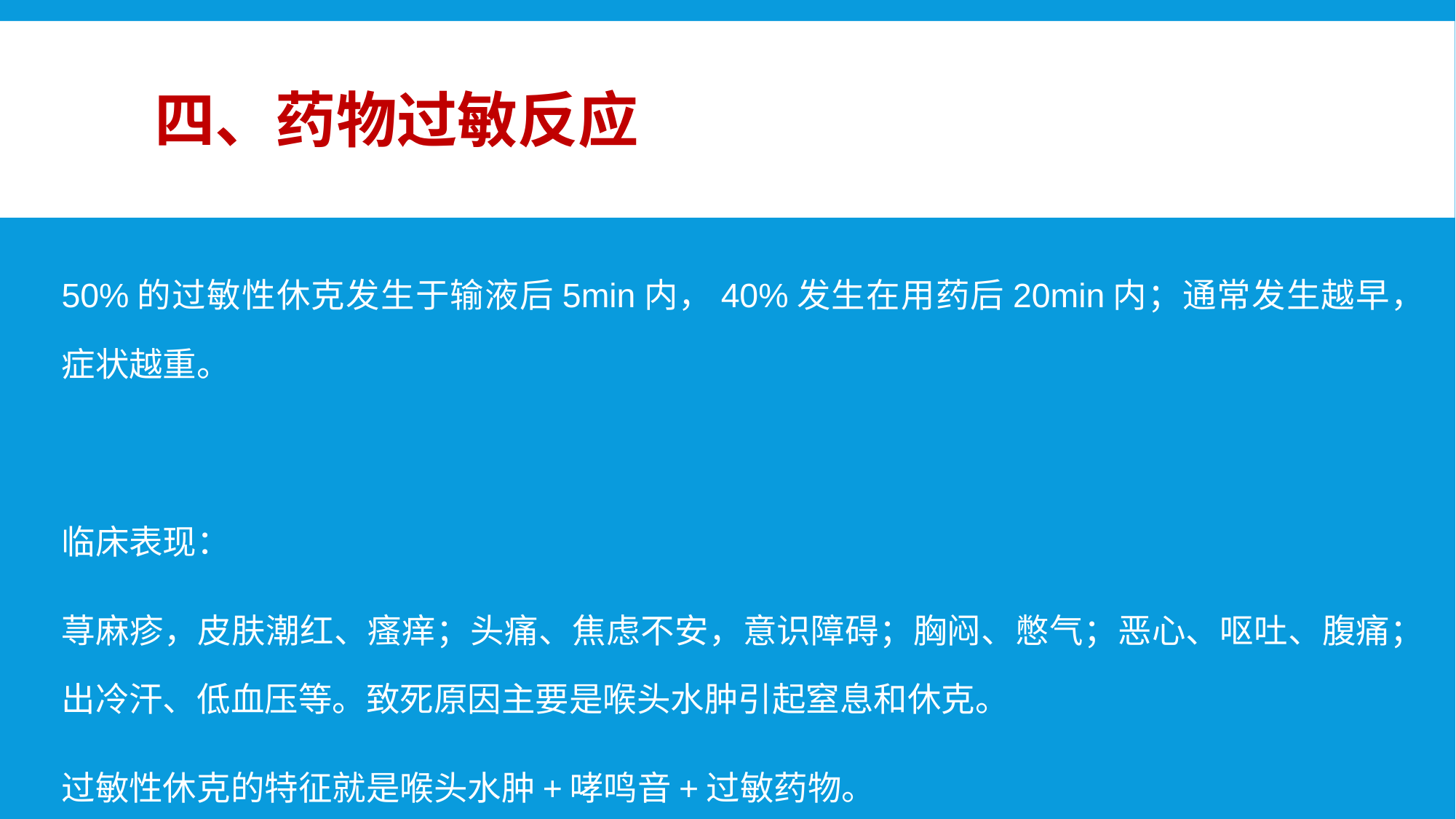

# 四、药物过敏反应
50%的过敏性休克发生于输液后5min内，40%发生在用药后20min内；通常发生越早，症状越重。

临床表现：
荨麻疹，皮肤潮红、瘙痒；头痛、焦虑不安，意识障碍；胸闷、憋气；恶心、呕吐、腹痛；出冷汗、低血压等。致死原因主要是喉头水肿引起窒息和休克。
过敏性休克的特征就是喉头水肿+哮鸣音+过敏药物。